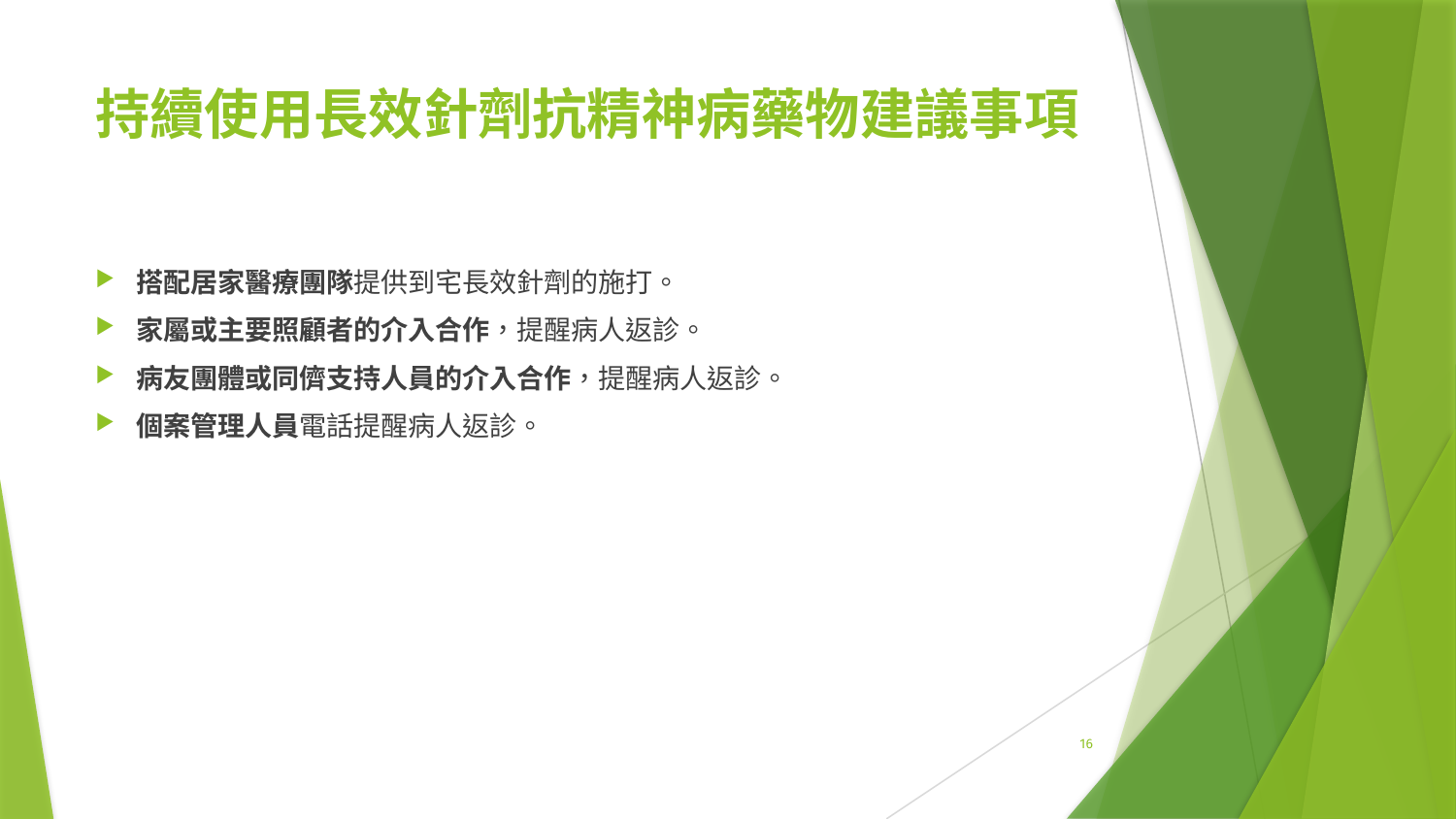

# 持續使用長效針劑抗精神病藥物建議事項
搭配居家醫療團隊提供到宅長效針劑的施打。
家屬或主要照顧者的介入合作，提醒病人返診。
病友團體或同儕支持人員的介入合作，提醒病人返診。
個案管理人員電話提醒病人返診。
16